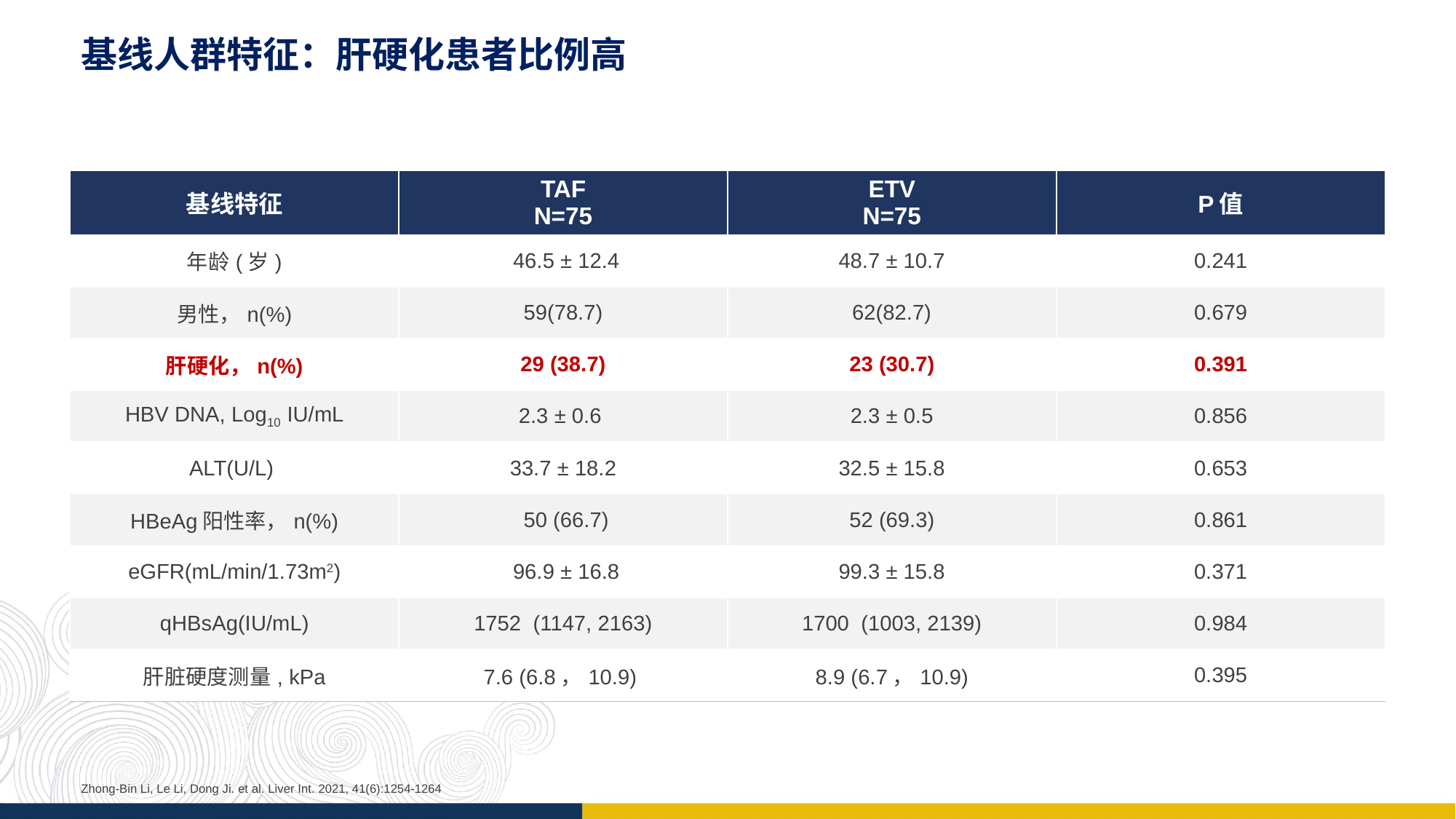

基线人群特征：肝硬化患者比例高
| 基线特征 | TAF N=75 | ETV N=75 | P值 |
| --- | --- | --- | --- |
| 年龄(岁) | 46.5 ± 12.4 | 48.7 ± 10.7 | 0.241 |
| 男性，n(%) | 59(78.7) | 62(82.7) | 0.679 |
| 肝硬化，n(%) | 29 (38.7) | 23 (30.7) | 0.391 |
| HBV DNA, Log10 IU/mL | 2.3 ± 0.6 | 2.3 ± 0.5 | 0.856 |
| ALT(U/L) | 33.7 ± 18.2 | 32.5 ± 15.8 | 0.653 |
| HBeAg阳性率，n(%) | 50 (66.7) | 52 (69.3) | 0.861 |
| eGFR(mL/min/1.73m2) | 96.9 ± 16.8 | 99.3 ± 15.8 | 0.371 |
| qHBsAg(IU/mL) | 1752 (1147, 2163) | 1700 (1003, 2139) | 0.984 |
| 肝脏硬度测量, kPa | 7.6 (6.8，10.9) | 8.9 (6.7，10.9) | 0.395 |
Zhong-Bin Li, Le Li, Dong Ji. et al. Liver Int. 2021, 41(6):1254-1264